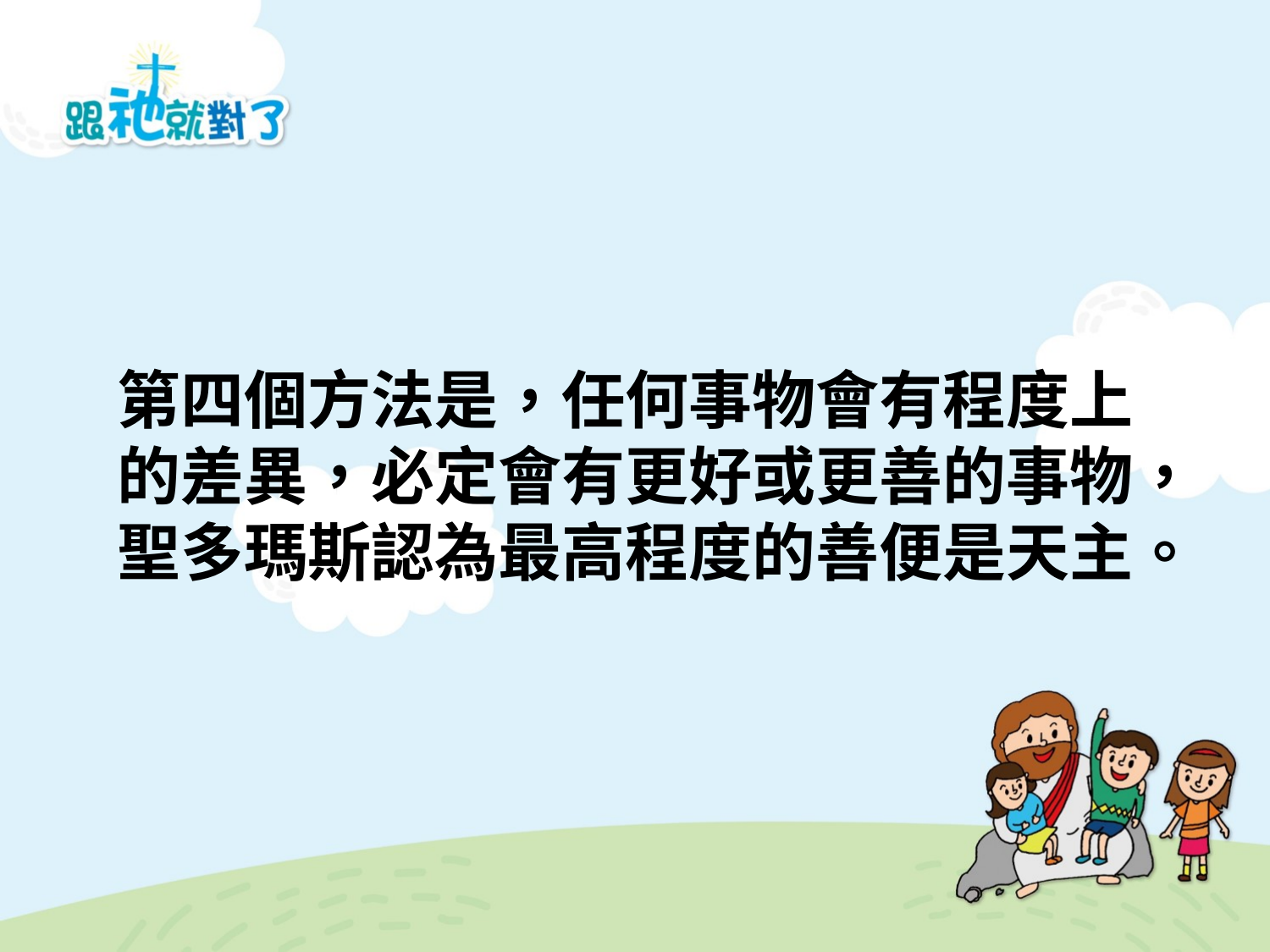

第四個方法是，任何事物會有程度上的差異，必定會有更好或更善的事物，聖多瑪斯認為最高程度的善便是天主。